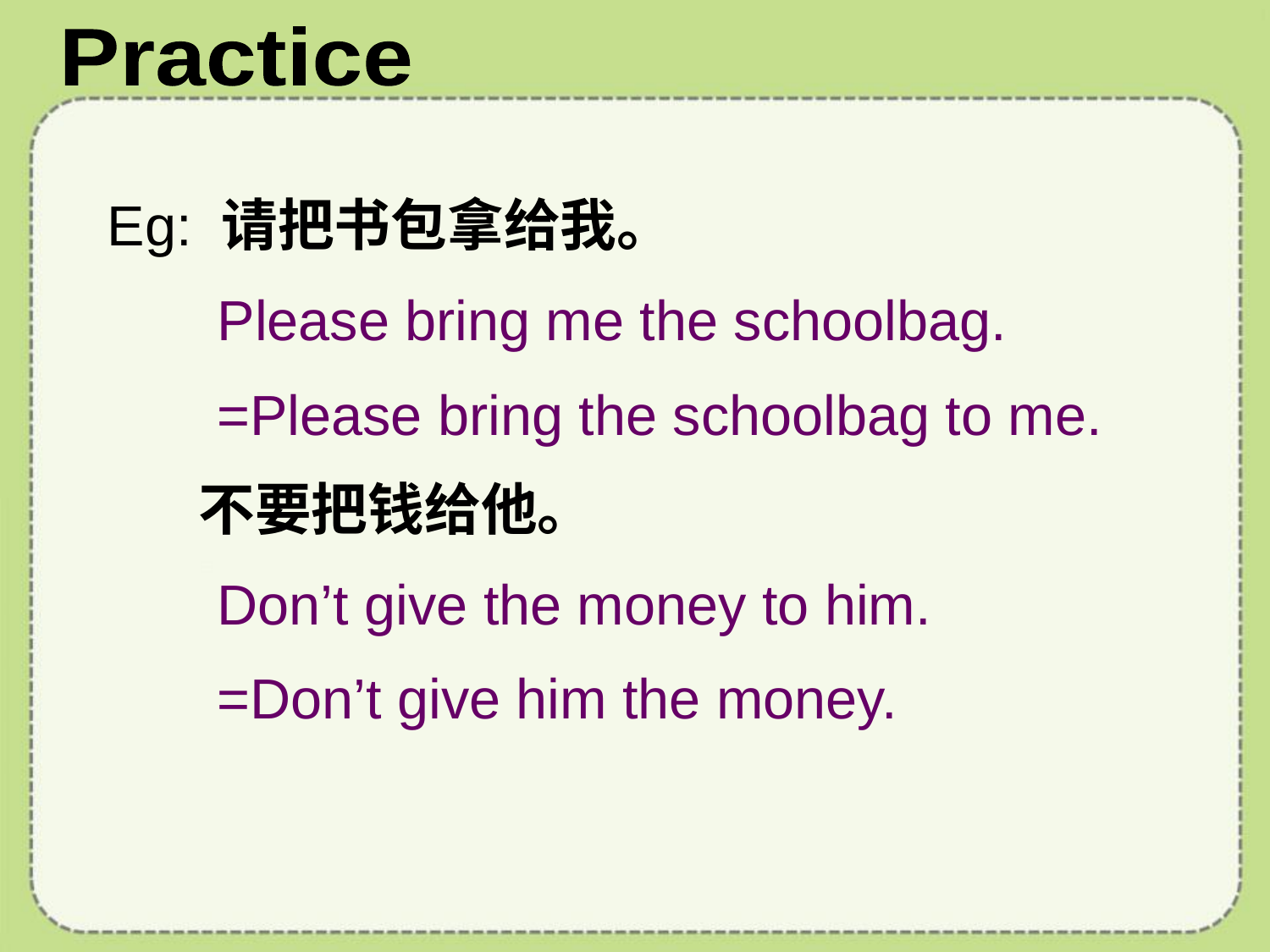

Practice
Eg: 请把书包拿给我。
       Please bring me the schoolbag.
       =Please bring the schoolbag to me.
      不要把钱给他。
       Don’t give the money to him.
       =Don’t give him the money.